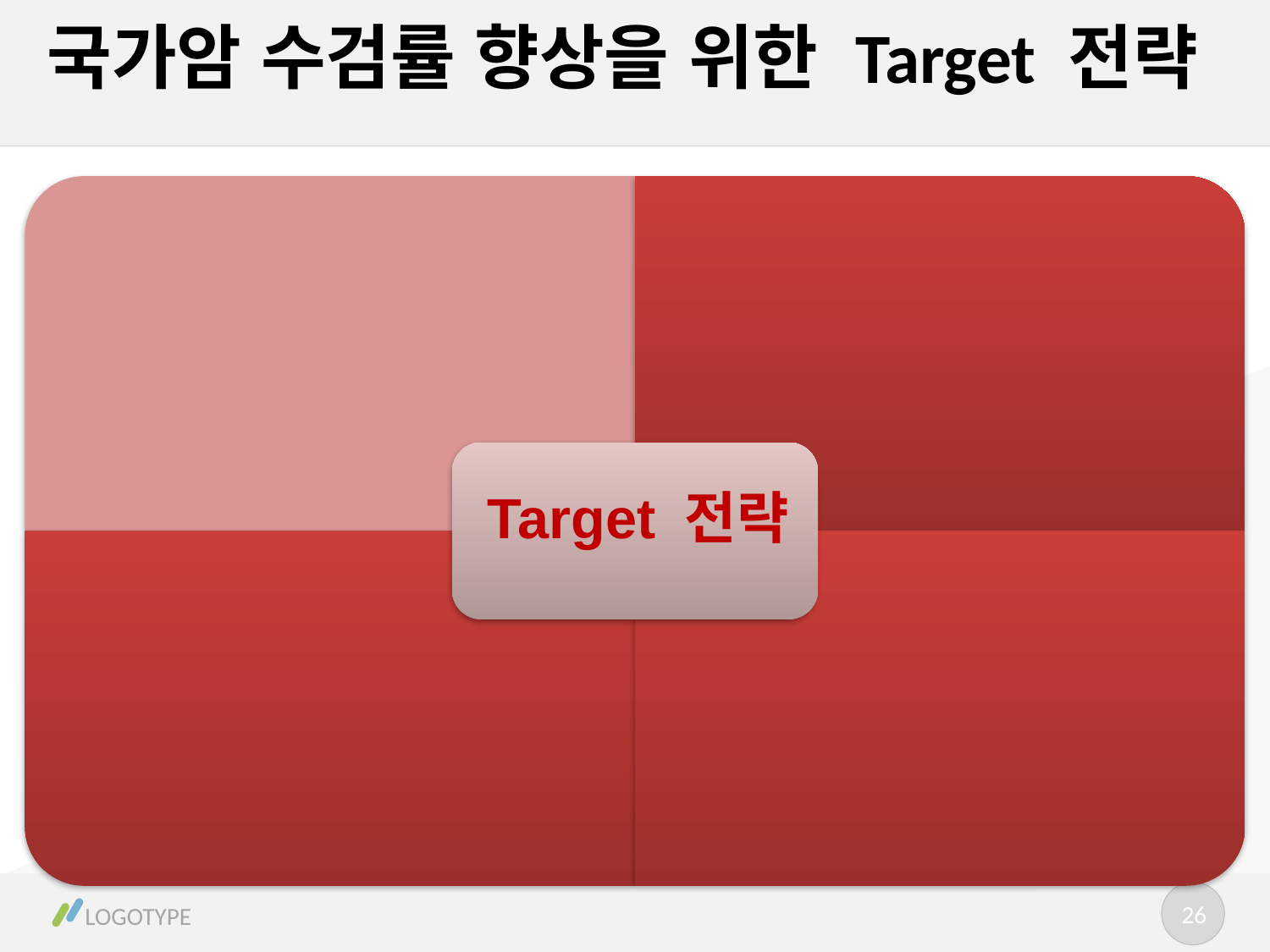

# 국가암 수검률 향상을 위한 Target 전략

Target 전략